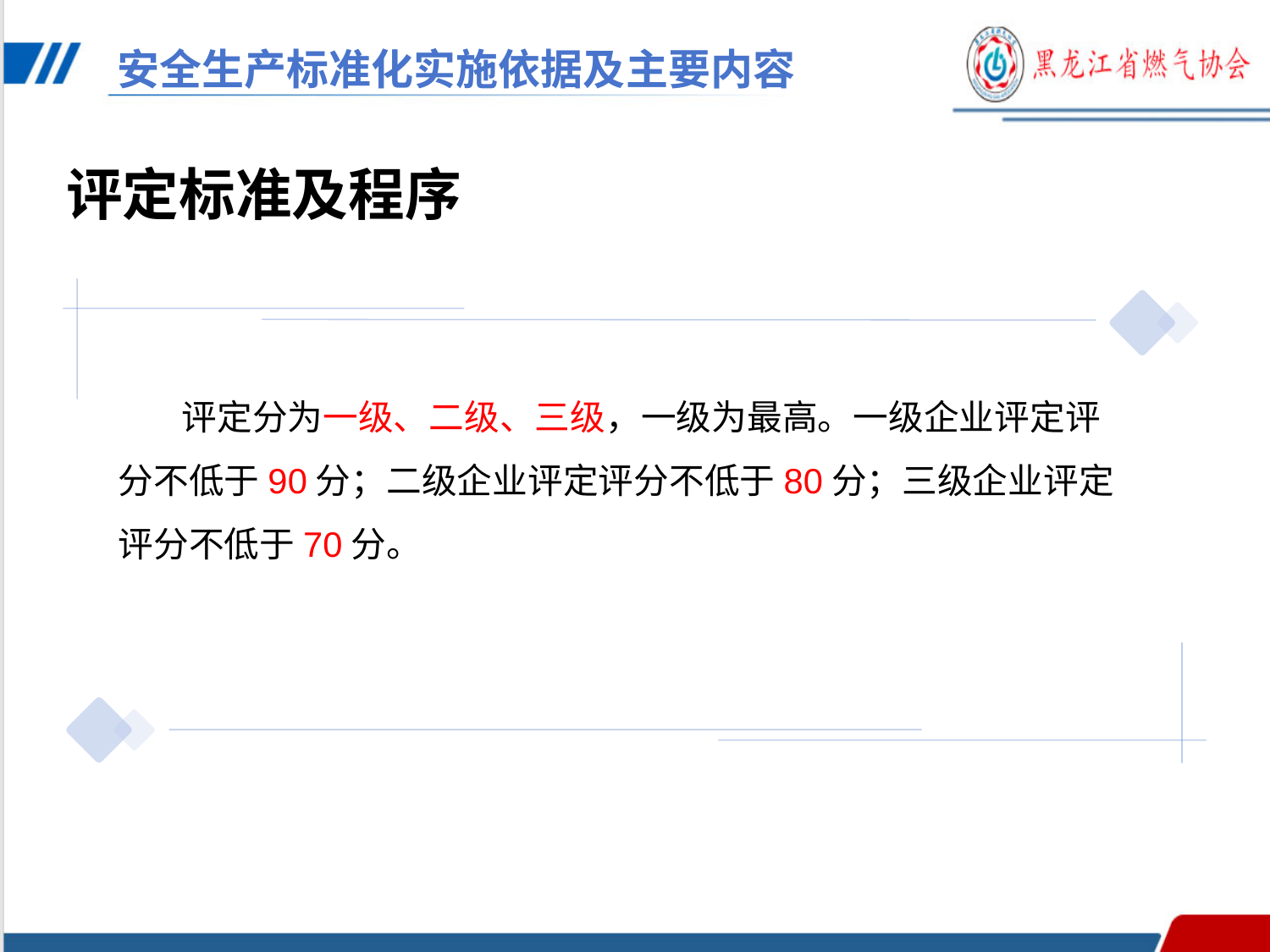

安全生产标准化实施依据及主要内容
# 评定标准及程序

评定分为一级、二级、三级，一级为最高。一级企业评定评分不低于90分；二级企业评定评分不低于80分；三级企业评定评分不低于70分。